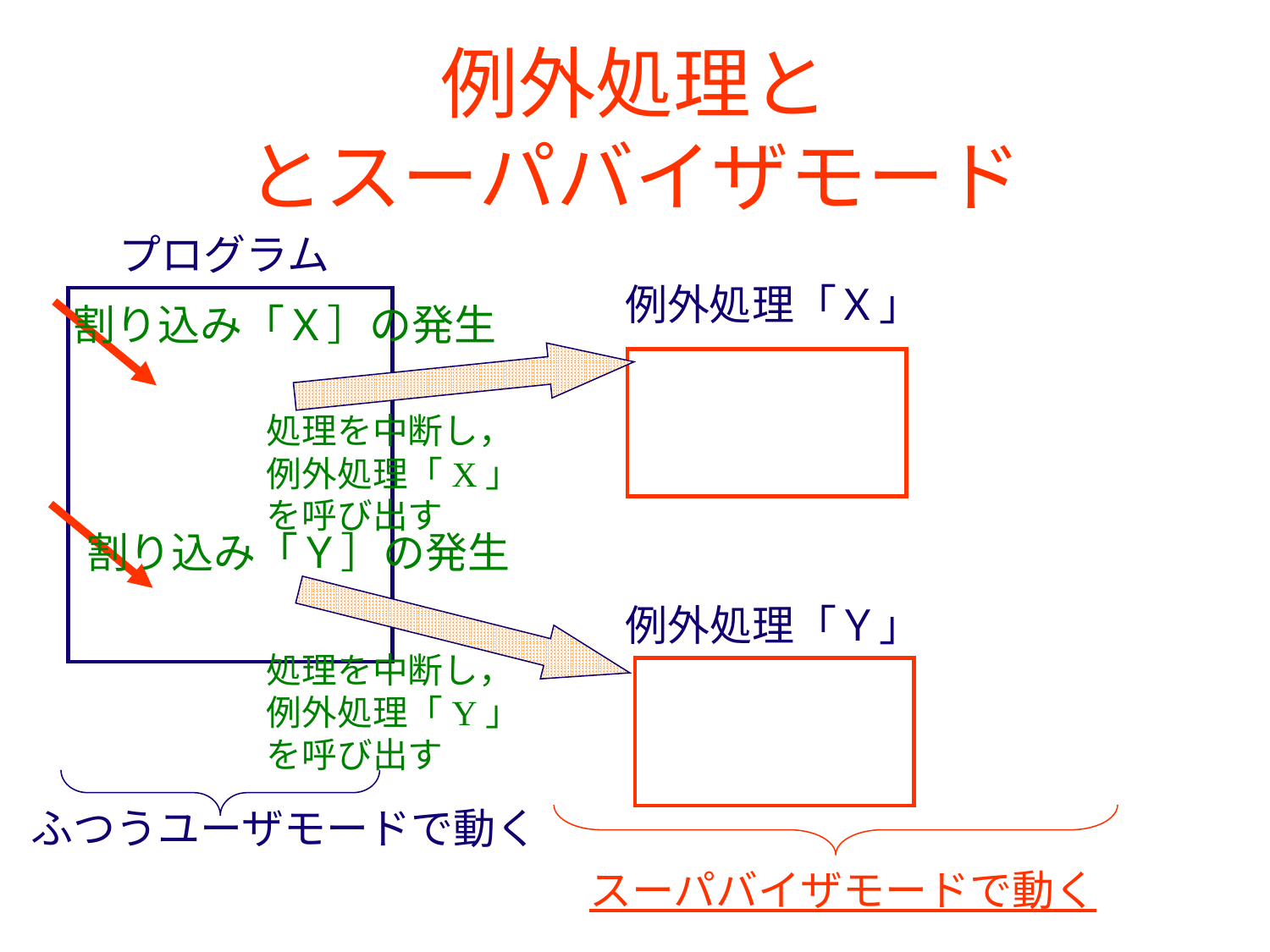

# 例外処理と とスーパバイザモード
プログラム
例外処理「Ｘ」

割り込み「Ｘ］の発生

処理を中断し，
例外処理「X」
を呼び出す

割り込み「Ｙ］の発生

例外処理「Ｙ」

処理を中断し，
例外処理「Y」
を呼び出す

ふつうユーザモードで動く
スーパバイザモードで動く